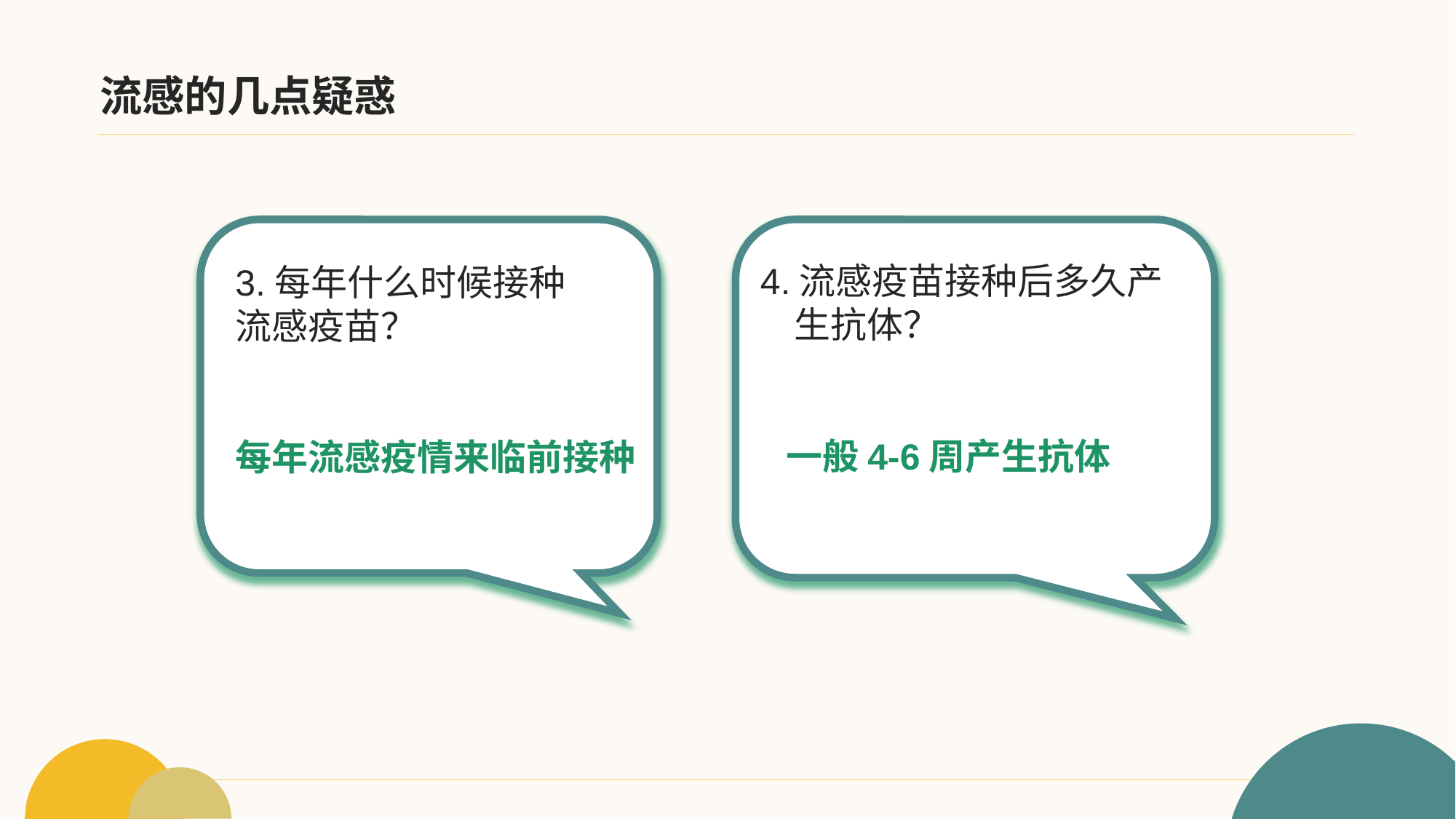

# 流感的几点疑惑
1.1.
2.
 4.流感疫苗接种后多久产
    生抗体？

   一般4-6周产生抗体
3.每年什么时候接种
流感疫苗？

每年流感疫情来临前接种